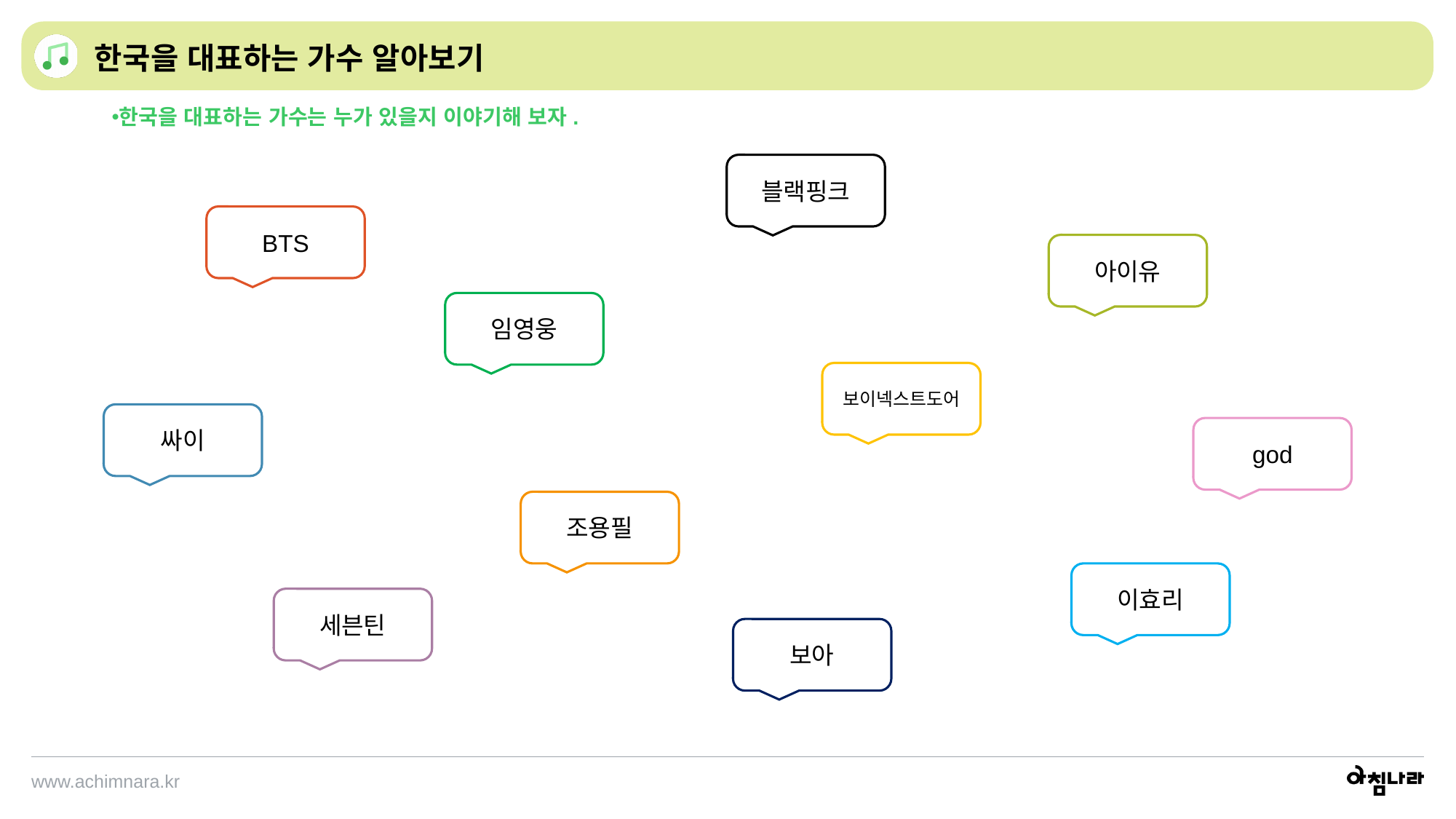

한국을 대표하는 가수 알아보기
한국을 대표하는 가수는 누가 있을지 이야기해 보자.
블랙핑크
BTS
아이유
임영웅
보이넥스트도어
싸이
god
조용필
이효리
세븐틴
보아